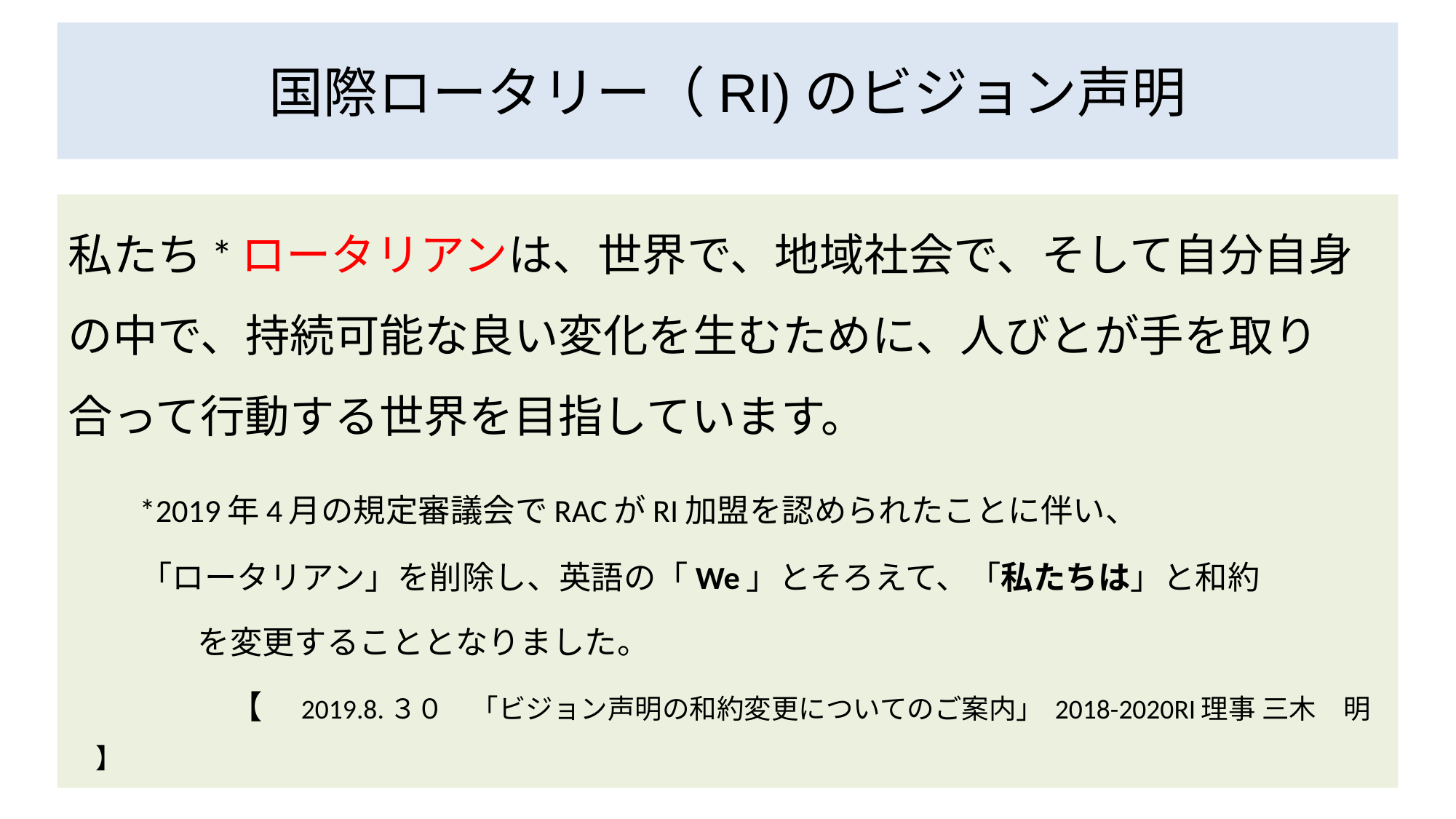

# 国際ロータリー（RI)のビジョン声明
私たち*ロータリアンは、世界で、地域社会で、そして自分自身の中で、持続可能な良い変化を生むために、人びとが手を取り合って行動する世界を目指しています。
       *2019年4月の規定審議会でRACがRI加盟を認められたことに伴い、
         「ロータリアン」を削除し、英語の「We」とそろえて、「私たちは」と和約
　　　　を変更することとなりました。
　　　　　【　2019.8.３０　「ビジョン声明の和約変更についてのご案内」 2018-2020RI理事 三木　明　】